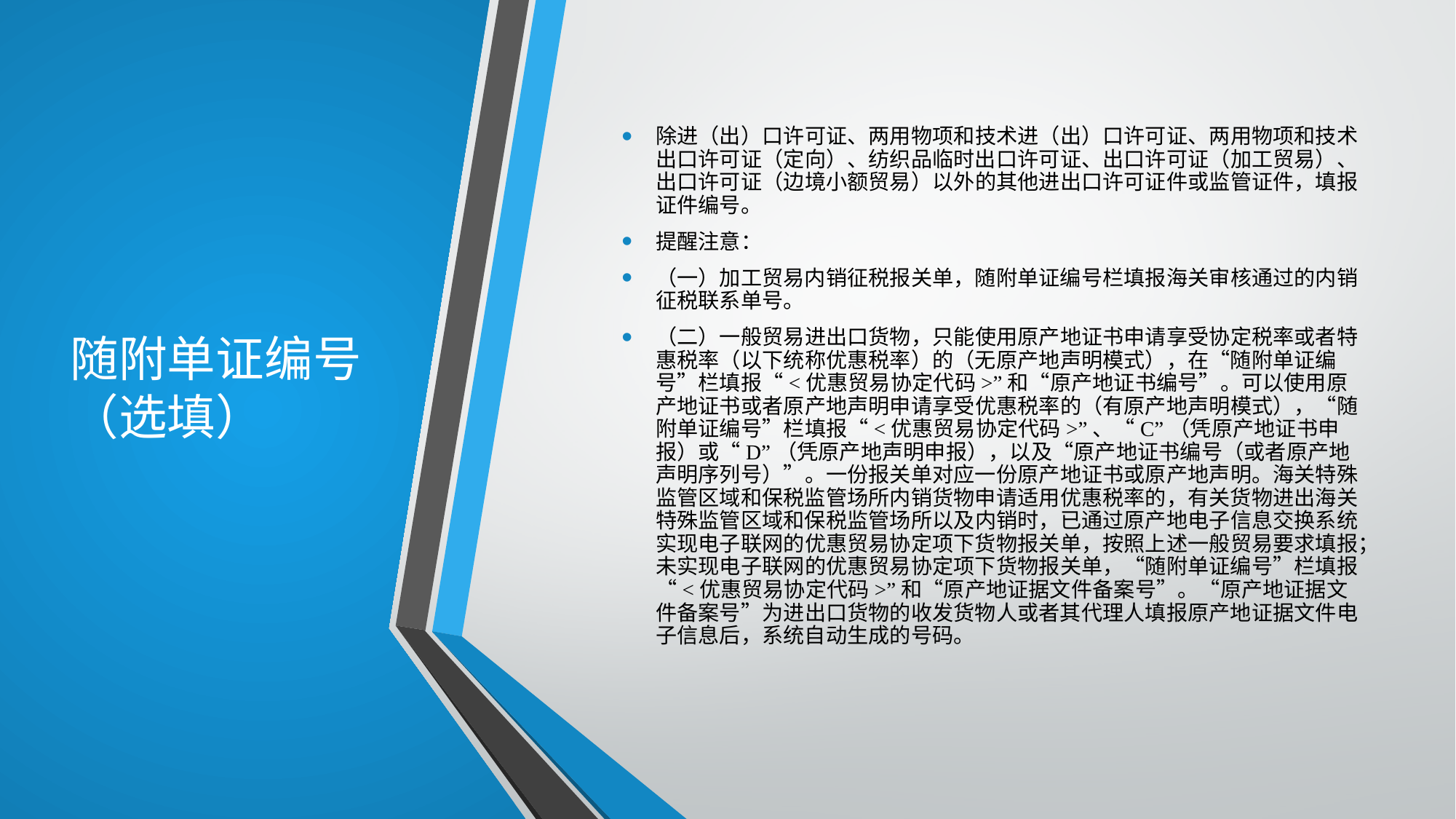

# 随附单证编号（选填）
除进（出）口许可证、两用物项和技术进（出）口许可证、两用物项和技术出口许可证（定向）、纺织品临时出口许可证、出口许可证（加工贸易）、出口许可证（边境小额贸易）以外的其他进出口许可证件或监管证件，填报证件编号。
提醒注意：
（一）加工贸易内销征税报关单，随附单证编号栏填报海关审核通过的内销征税联系单号。
（二）一般贸易进出口货物，只能使用原产地证书申请享受协定税率或者特惠税率（以下统称优惠税率）的（无原产地声明模式），在“随附单证编号”栏填报“<优惠贸易协定代码>”和“原产地证书编号”。可以使用原产地证书或者原产地声明申请享受优惠税率的（有原产地声明模式），“随附单证编号”栏填报“<优惠贸易协定代码>”、“C”（凭原产地证书申报）或“D”（凭原产地声明申报），以及“原产地证书编号（或者原产地声明序列号）”。一份报关单对应一份原产地证书或原产地声明。海关特殊监管区域和保税监管场所内销货物申请适用优惠税率的，有关货物进出海关特殊监管区域和保税监管场所以及内销时，已通过原产地电子信息交换系统实现电子联网的优惠贸易协定项下货物报关单，按照上述一般贸易要求填报；未实现电子联网的优惠贸易协定项下货物报关单，“随附单证编号”栏填报“<优惠贸易协定代码>”和“原产地证据文件备案号”。“原产地证据文件备案号”为进出口货物的收发货物人或者其代理人填报原产地证据文件电子信息后，系统自动生成的号码。